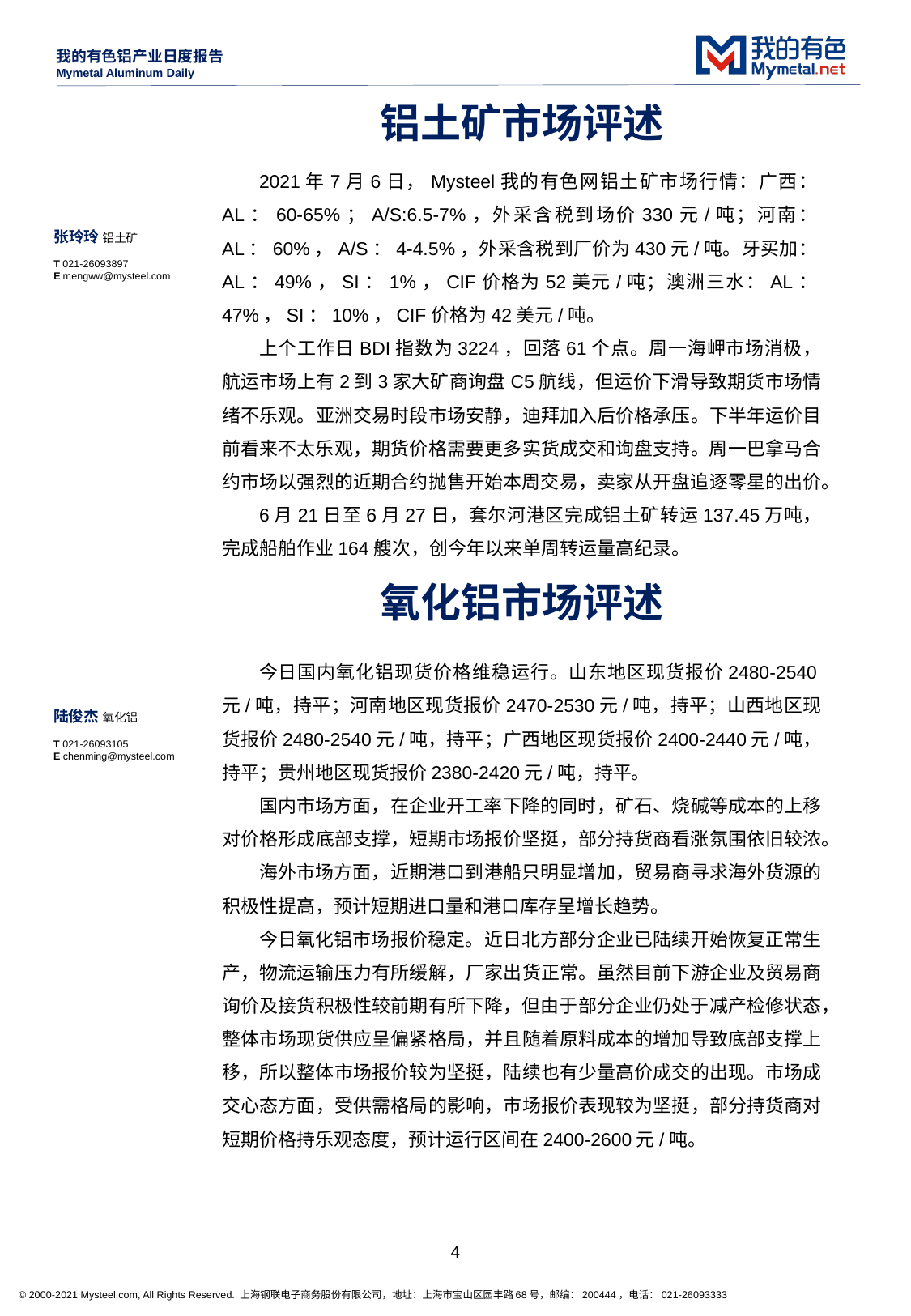

铝土矿市场评述
2021年7月6日，Mysteel我的有色网铝土矿市场行情：广西：AL：60-65%；A/S:6.5-7%，外采含税到场价330元/吨；河南：AL：60%，A/S：4-4.5%，外采含税到厂价为430元/吨。牙买加：AL：49%，SI：1%，CIF价格为52美元/吨；澳洲三水：AL：47%，SI：10%，CIF价格为42美元/吨。
上个工作日BDI指数为3224，回落61个点。周一海岬市场消极，航运市场上有2到3家大矿商询盘C5航线，但运价下滑导致期货市场情绪不乐观。亚洲交易时段市场安静，迪拜加入后价格承压。下半年运价目前看来不太乐观，期货价格需要更多实货成交和询盘支持。周一巴拿马合约市场以强烈的近期合约抛售开始本周交易，卖家从开盘追逐零星的出价。
6月21日至6月27日，套尔河港区完成铝土矿转运137.45万吨，完成船舶作业164艘次，创今年以来单周转运量高纪录。

张玲玲 铝土矿

T 021-26093897
E mengww@mysteel.com
氧化铝市场评述
今日国内氧化铝现货价格维稳运行。山东地区现货报价2480-2540元/吨，持平；河南地区现货报价2470-2530元/吨，持平；山西地区现货报价2480-2540元/吨，持平；广西地区现货报价2400-2440元/吨，持平；贵州地区现货报价2380-2420元/吨，持平。
国内市场方面，在企业开工率下降的同时，矿石、烧碱等成本的上移对价格形成底部支撑，短期市场报价坚挺，部分持货商看涨氛围依旧较浓。
海外市场方面，近期港口到港船只明显增加，贸易商寻求海外货源的积极性提高，预计短期进口量和港口库存呈增长趋势。
今日氧化铝市场报价稳定。近日北方部分企业已陆续开始恢复正常生产，物流运输压力有所缓解，厂家出货正常。虽然目前下游企业及贸易商询价及接货积极性较前期有所下降，但由于部分企业仍处于减产检修状态，整体市场现货供应呈偏紧格局，并且随着原料成本的增加导致底部支撑上移，所以整体市场报价较为坚挺，陆续也有少量高价成交的出现。市场成交心态方面，受供需格局的影响，市场报价表现较为坚挺，部分持货商对短期价格持乐观态度，预计运行区间在2400-2600元/吨。

陆俊杰 氧化铝

T 021-26093105
E chenming@mysteel.com
4